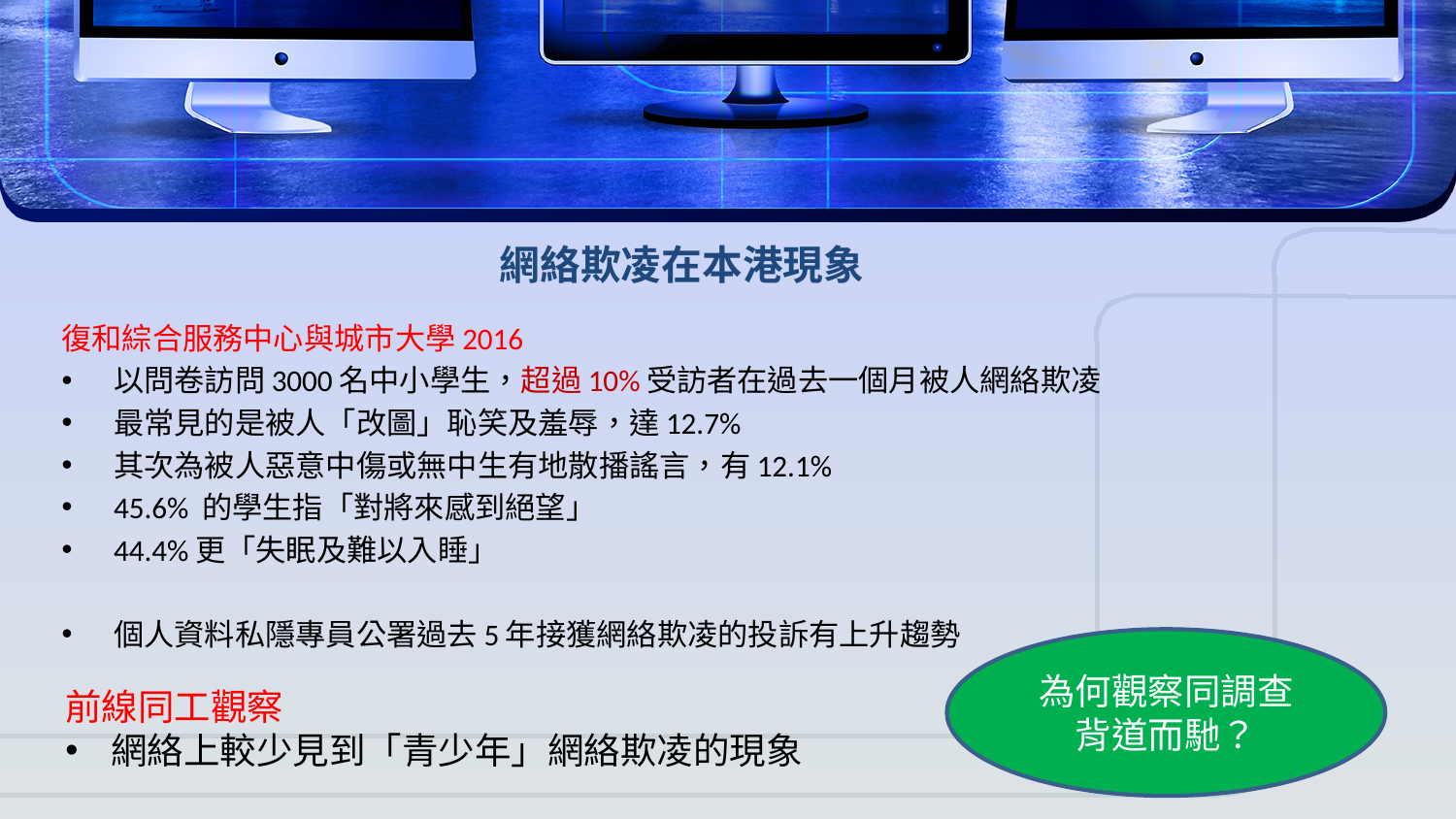

# 網絡欺凌在本港現象
復和綜合服務中心與城市大學2016
以問卷訪問3000名中小學生，超過10%受訪者在過去一個月被人網絡欺凌
最常見的是被人「改圖」恥笑及羞辱，達12.7%
其次為被人惡意中傷或無中生有地散播謠言，有12.1%
45.6% 的學生指「對將來感到絕望」
44.4%更「失眠及難以入睡」

個人資料私隱專員公署過去5年接獲網絡欺凌的投訴有上升趨勢

為何觀察同調查背道而馳？
前線同工觀察
網絡上較少見到「青少年」網絡欺凌的現象